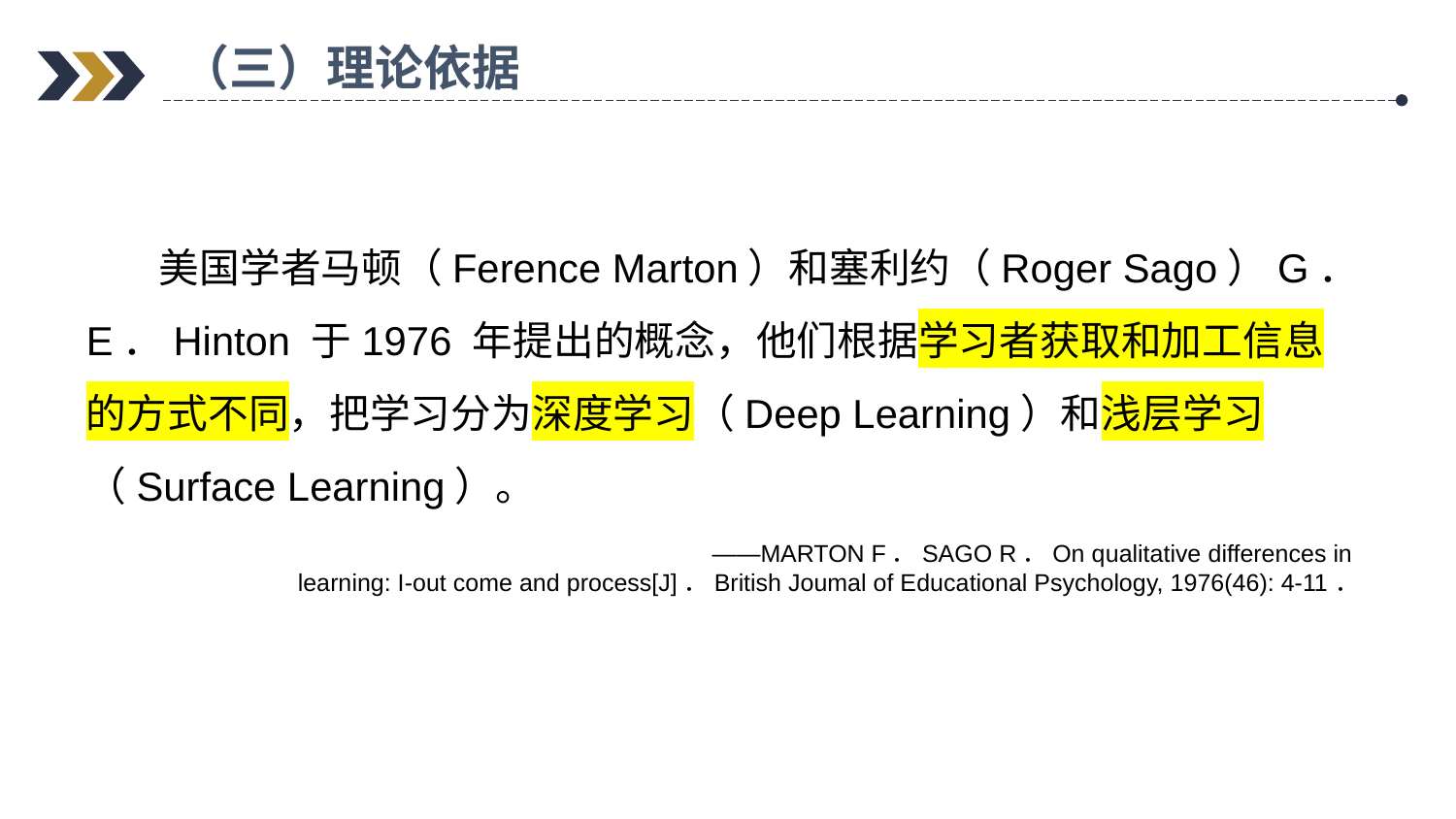

（三）理论依据

       美国学者马顿（Ference Marton）和塞利约（Roger Sago）G．E．Hinton 于1976 年提出的概念，他们根据学习者获取和加工信息的方式不同，把学习分为深度学习（Deep Learning）和浅层学习（Surface Learning）。

——MARTON F．SAGO R．On qualitative differences in
   learning: I-out come and process[J]．British Joumal of Educational Psychology, 1976(46): 4-11．